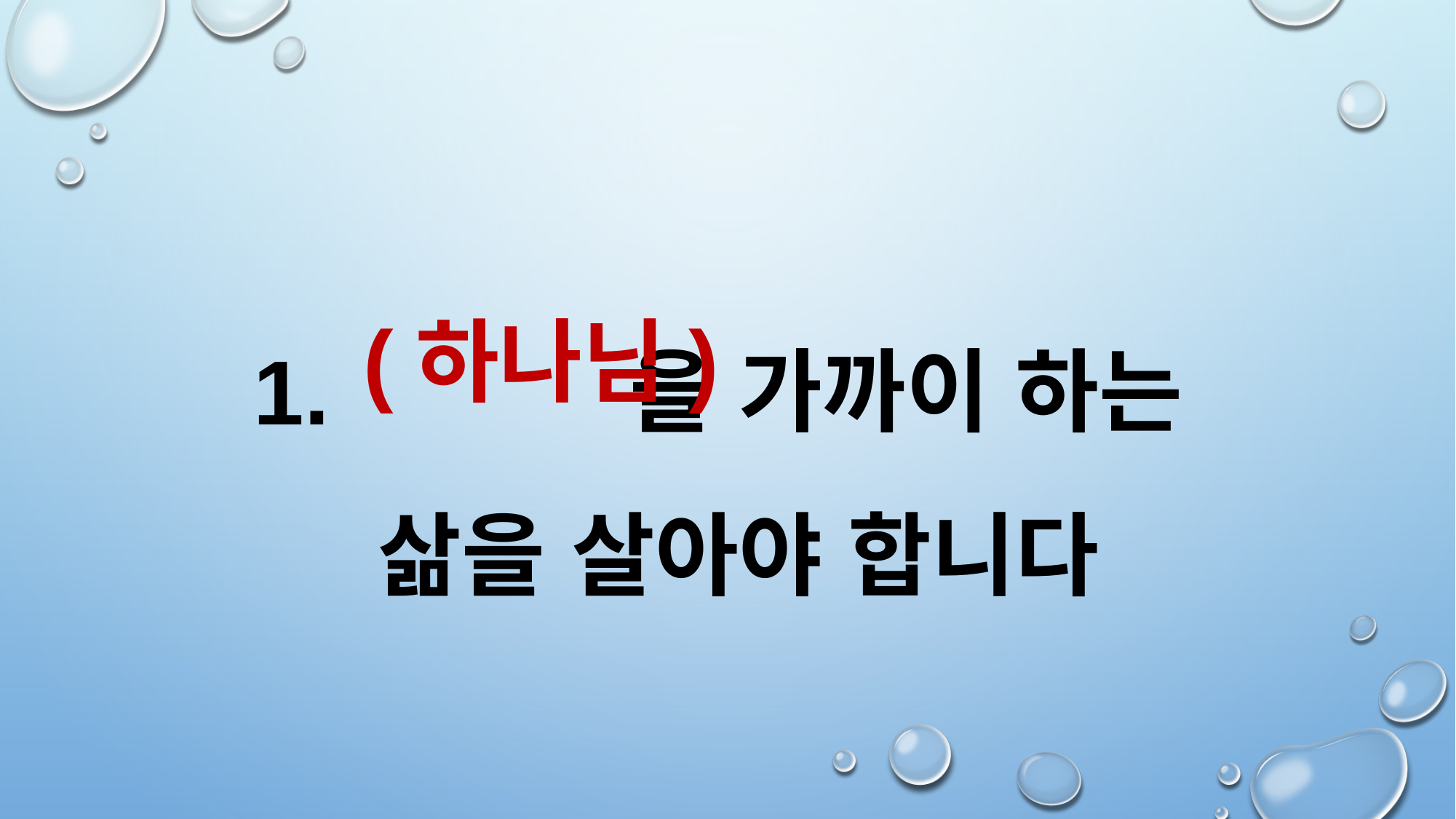

1.           을 가까이 하는
        삶을 살아야 합니다
(하나님)